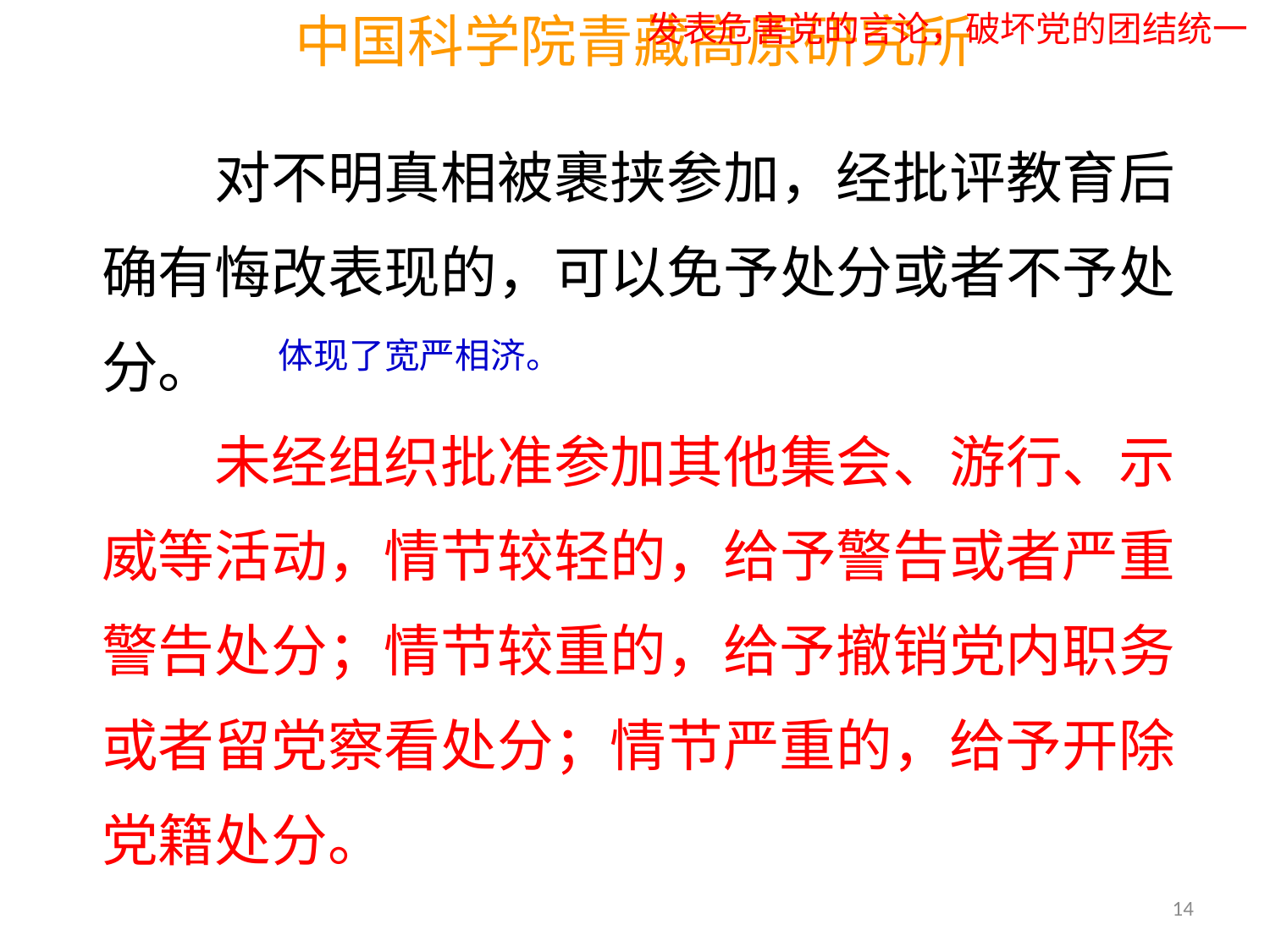

发表危害党的言论，破坏党的团结统一
　　对不明真相被裹挟参加，经批评教育后确有悔改表现的，可以免予处分或者不予处分。
　　未经组织批准参加其他集会、游行、示威等活动，情节较轻的，给予警告或者严重警告处分；情节较重的，给予撤销党内职务或者留党察看处分；情节严重的，给予开除党籍处分。
体现了宽严相济。
14